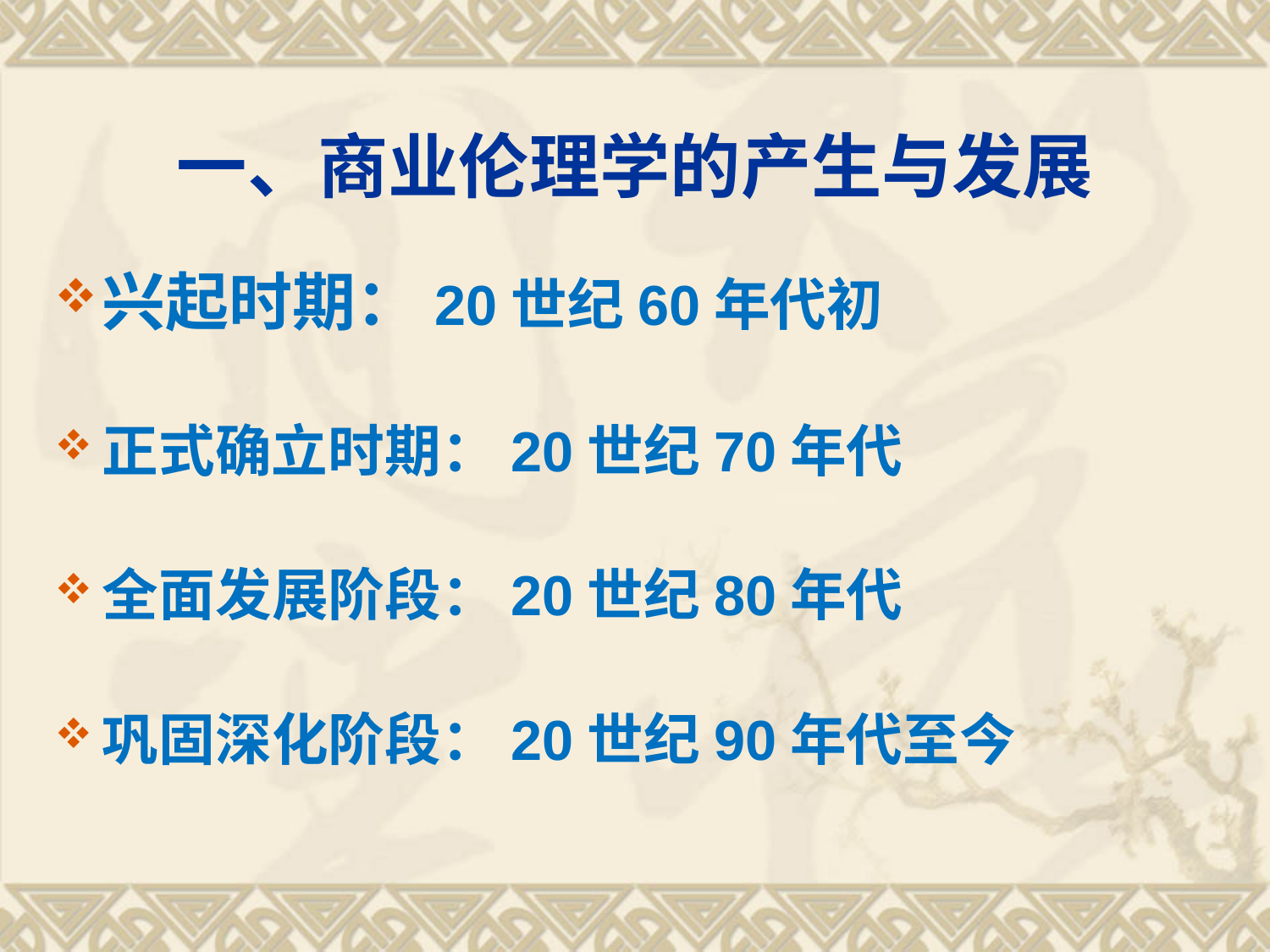

一、商业伦理学的产生与发展
兴起时期：20世纪60年代初

正式确立时期：20世纪70年代

全面发展阶段：20世纪80年代

巩固深化阶段：20世纪90年代至今